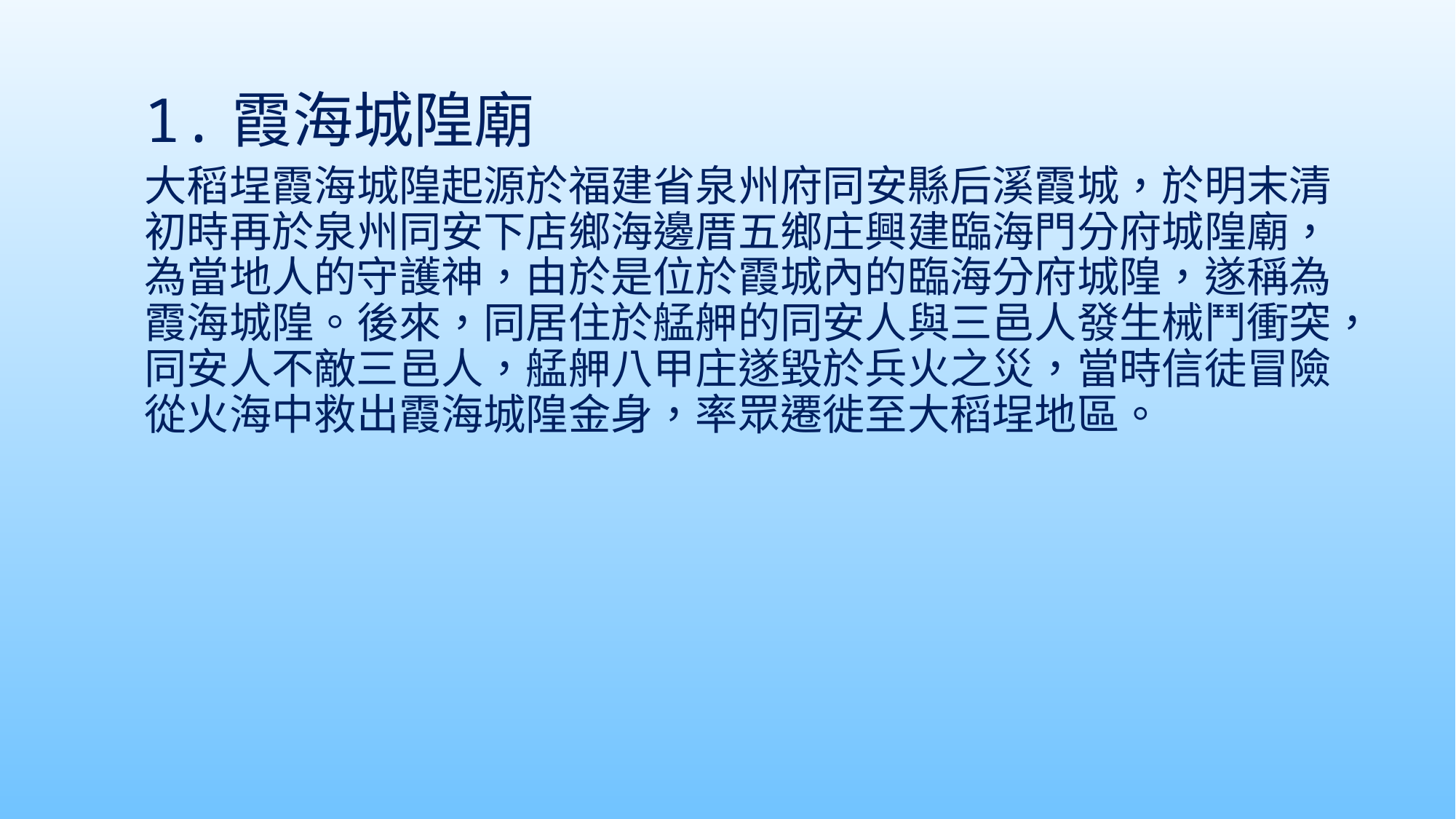

# 1.霞海城隍廟
大稻埕霞海城隍起源於福建省泉州府同安縣后溪霞城，於明末清初時再於泉州同安下店鄉海邊厝五鄉庄興建臨海門分府城隍廟，為當地人的守護神，由於是位於霞城內的臨海分府城隍，遂稱為霞海城隍。後來，同居住於艋舺的同安人與三邑人發生械鬥衝突，同安人不敵三邑人，艋舺八甲庄遂毀於兵火之災，當時信徒冒險從火海中救出霞海城隍金身，率眾遷徙至大稻埕地區。